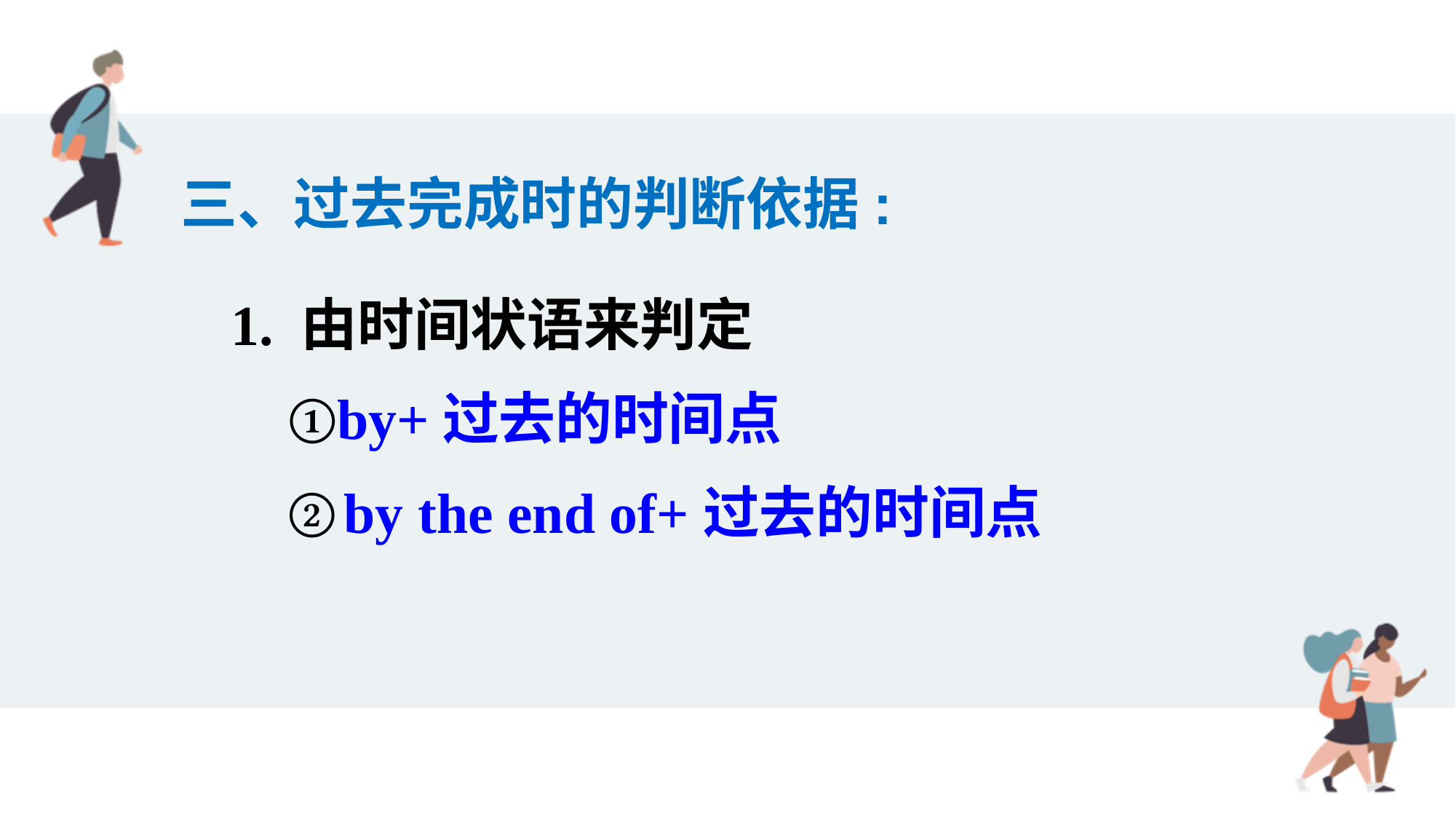

三、过去完成时的判断依据:
   1. 由时间状语来判定
       ①by+过去的时间点
       ②by the end of+过去的时间点